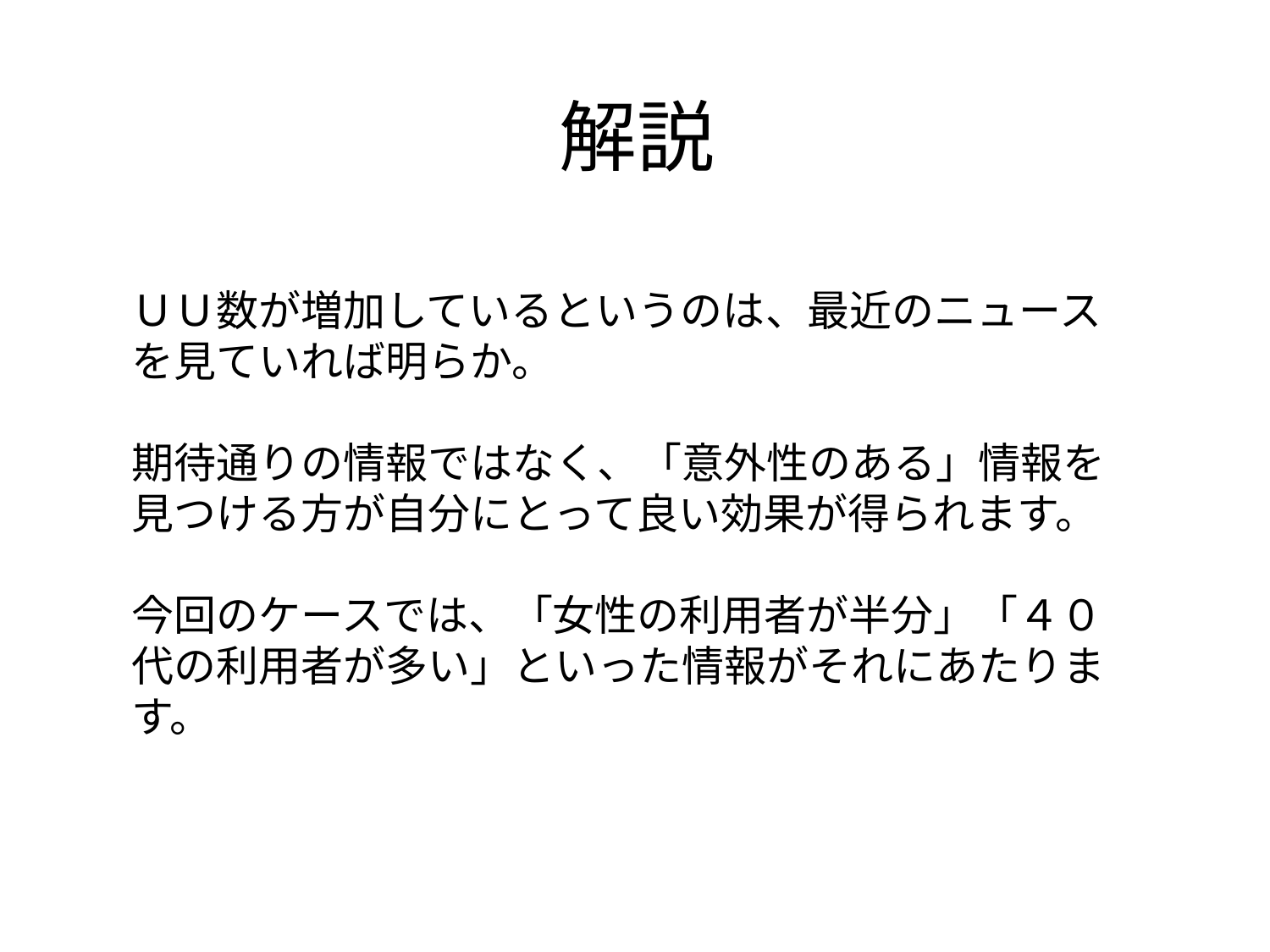

解説
ＵＵ数が増加しているというのは、最近のニュースを見ていれば明らか。

期待通りの情報ではなく、「意外性のある」情報を見つける方が自分にとって良い効果が得られます。

今回のケースでは、「女性の利用者が半分」「４０代の利用者が多い」といった情報がそれにあたります。